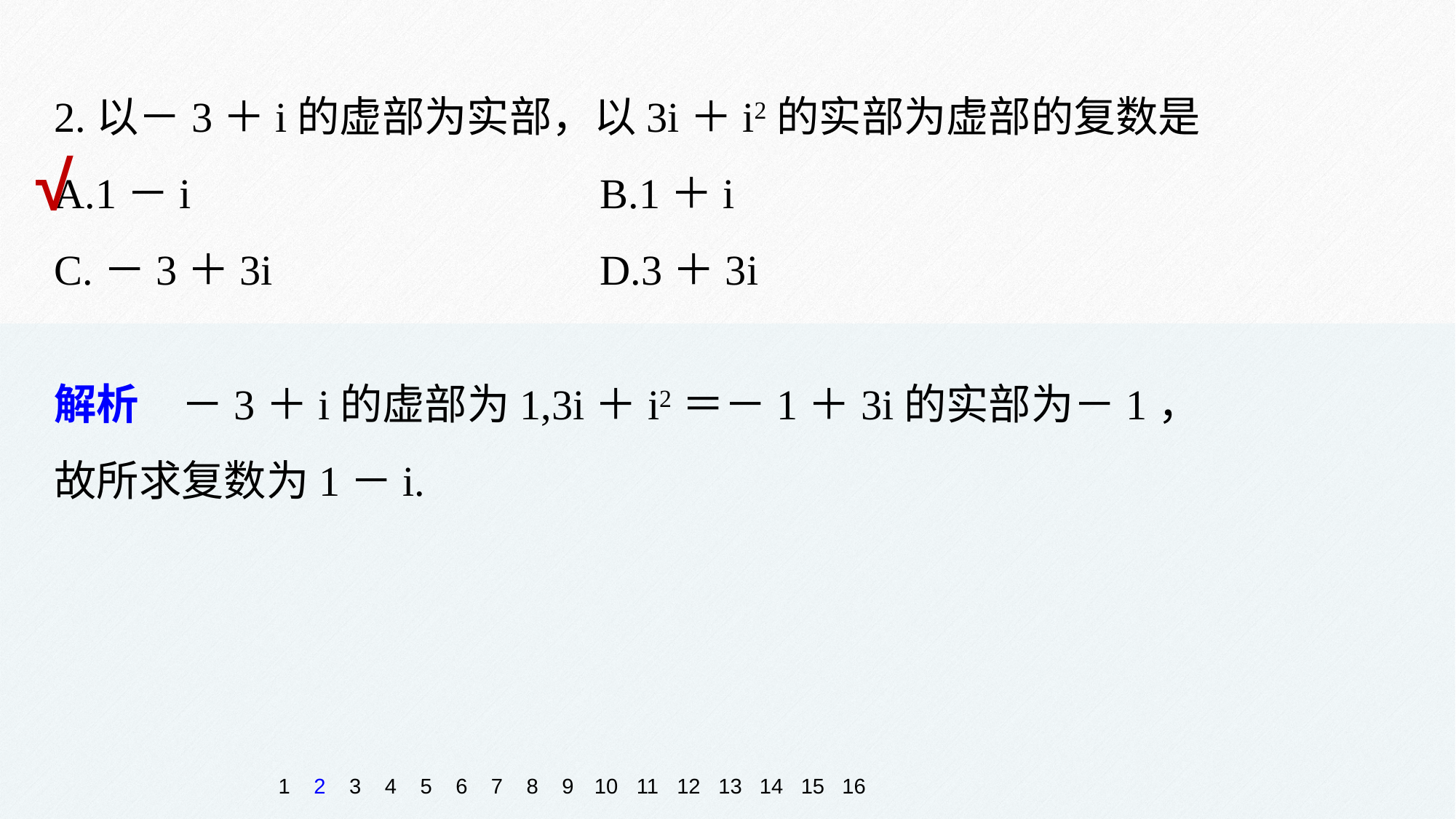

2.以－3＋i的虚部为实部，以3i＋i2的实部为虚部的复数是
A.1－i  				B.1＋i
C.－3＋3i  			D.3＋3i
√
解析　－3＋i的虚部为1,3i＋i2＝－1＋3i的实部为－1，
故所求复数为1－i.
1
2
3
4
5
6
7
8
9
10
11
12
13
14
15
16